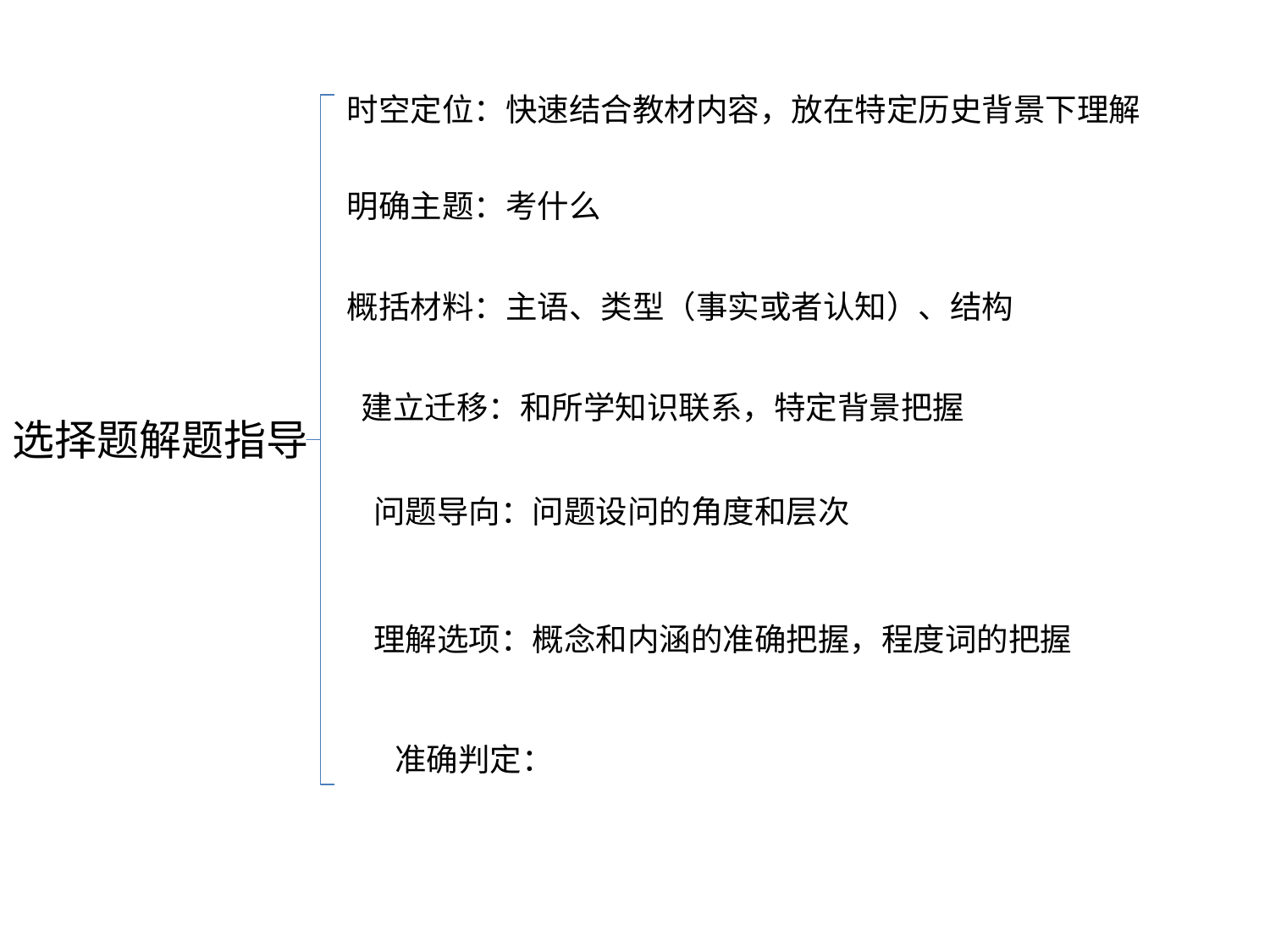

时空定位：快速结合教材内容，放在特定历史背景下理解

明确主题：考什么
概括材料：主语、类型（事实或者认知）、结构
建立迁移：和所学知识联系，特定背景把握
选择题解题指导
问题导向：问题设问的角度和层次
理解选项：概念和内涵的准确把握，程度词的把握
准确判定：